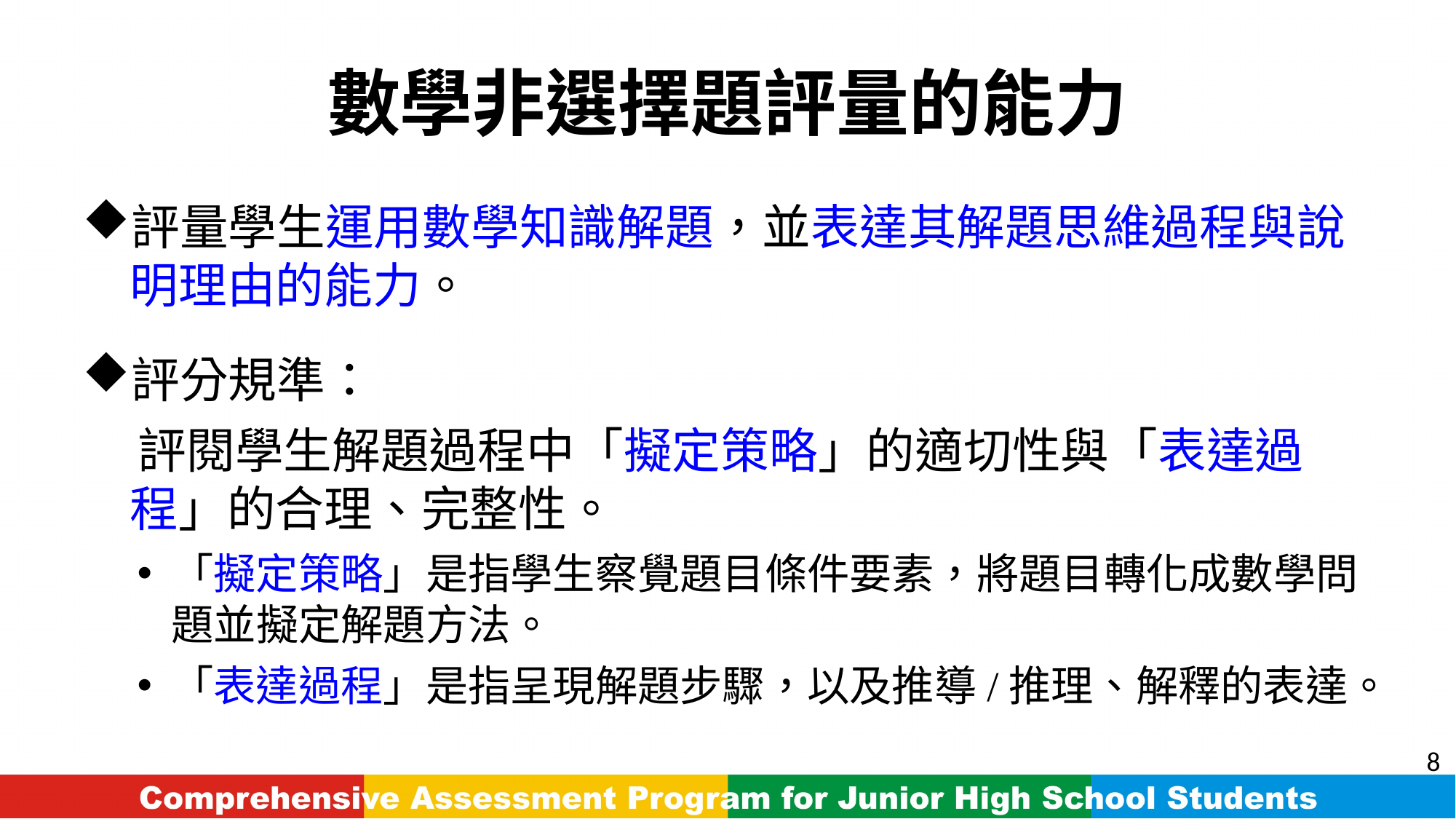

# 數學非選擇題評量的能力
評量學生運用數學知識解題，並表達其解題思維過程與說明理由的能力。
評分規準：
    評閱學生解題過程中「擬定策略」的適切性與「表達過程」的合理、完整性。
「擬定策略」是指學生察覺題目條件要素，將題目轉化成數學問題並擬定解題方法。
「表達過程」是指呈現解題步驟，以及推導/推理、解釋的表達。
8